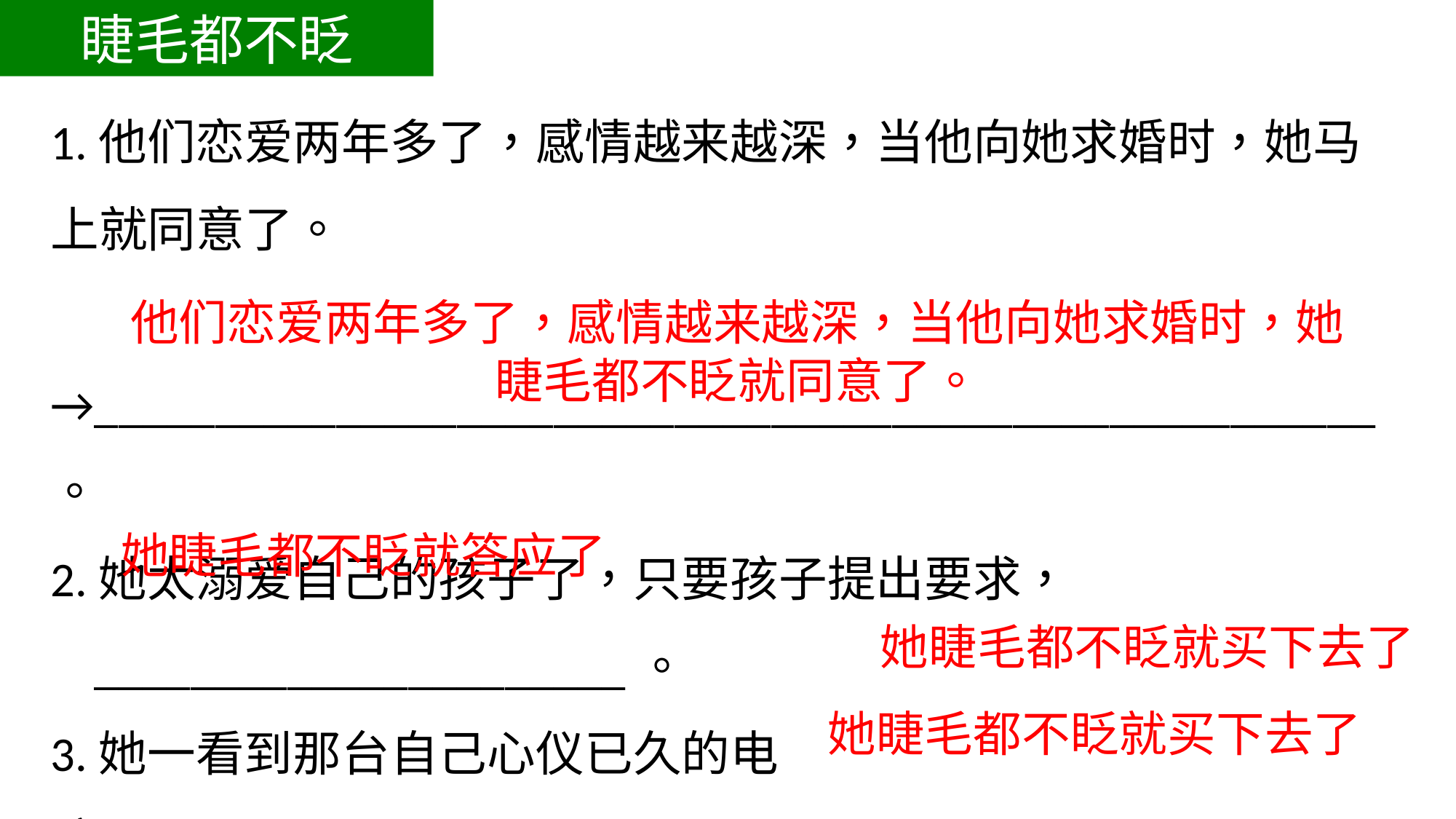

睫毛都不眨
1.他们恋爱两年多了，感情越来越深，当他向她求婚时，她马上就同意了。

→_____________________________________________________。
2.她太溺爱自己的孩子了，只要孩子提出要求，
    ______________________。
3.她一看到那台自己心仪已久的电脑，______________________。
4.虽然孩子学钢琴的学费非常昂贵，_______________________。
他们恋爱两年多了，感情越来越深，当他向她求婚时，她睫毛都不眨就同意了。
她睫毛都不眨就答应了
她睫毛都不眨就买下去了
她睫毛都不眨就买下去了